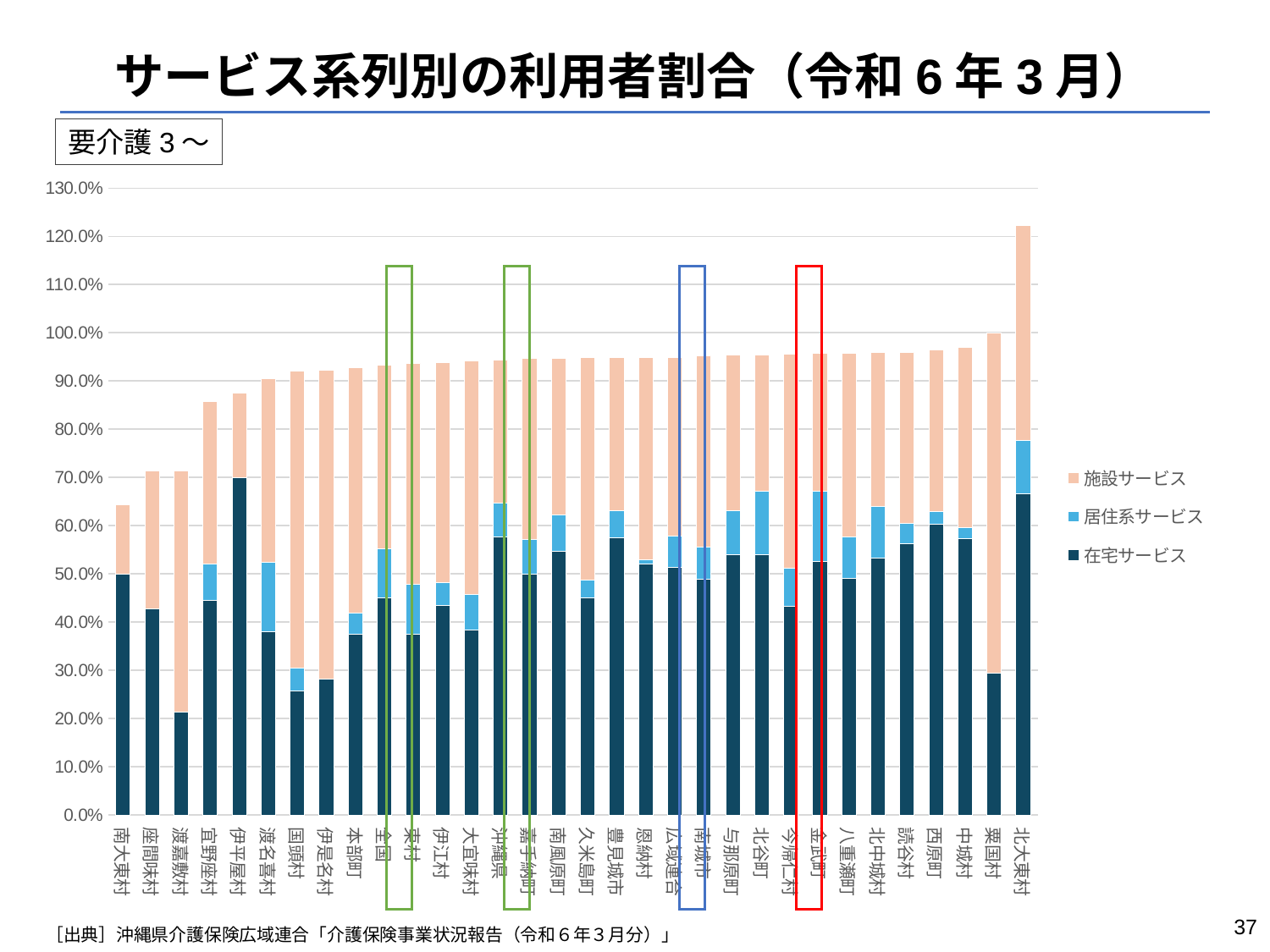

# サービス系列別の利用者割合（令和6年3月）
要介護3～

### Chart

| Category | 在宅サービス | 居住系サービス | 施設サービス |
|---|---|---|---|
| 南大東村 | 0.5 | 0.0 | 0.14285714285714285 |
| 座間味村 | 0.42857142857142855 | 0.0 | 0.2857142857142857 |
| 渡嘉敷村 | 0.21428571428571427 | 0.0 | 0.5 |
| 宜野座村 | 0.44537815126050423 | 0.07563025210084033 | 0.33613445378151263 |
| 伊平屋村 | 0.7 | 0.0 | 0.175 |
| 渡名喜村 | 0.38095238095238093 | 0.14285714285714285 | 0.38095238095238093 |
| 国頭村 | 0.2582781456953642 | 0.046357615894039736 | 0.6158940397350994 |
| 伊是名村 | 0.28205128205128205 | 0.0 | 0.6410256410256411 |
| 本部町 | 0.3746556473829201 | 0.0440771349862259 | 0.509641873278237 |
| 全国 | 0.4507915185609541 | 0.10226293208739733 | 0.3795308452848112 |
| 東村 | 0.375 | 0.10416666666666667 | 0.4583333333333333 |
| 伊江村 | 0.43537414965986393 | 0.047619047619047616 | 0.4557823129251701 |
| 大宜味村 | 0.38333333333333336 | 0.075 | 0.48333333333333334 |
| 沖縄県 | 0.5765112770889289 | 0.0701644652121123 | 0.2970307958350197 |
| 嘉手納町 | 0.5 | 0.07251908396946564 | 0.37404580152671757 |
| 南風原町 | 0.546572934973638 | 0.07557117750439367 | 0.3251318101933216 |
| 久米島町 | 0.4512820512820513 | 0.035897435897435895 | 0.46153846153846156 |
| 豊見城市 | 0.5747241725175527 | 0.05616850551654965 | 0.31795386158475425 |
| 恩納村 | 0.5205479452054794 | 0.0091324200913242 | 0.4200913242009132 |
| 広域連合 | 0.5137369316800389 | 0.06479455385363482 | 0.3713834184293703 |
| 南城市 | 0.4889112903225806 | 0.06653225806451613 | 0.3971774193548387 |
| 与那原町 | 0.5394736842105263 | 0.09210526315789473 | 0.3223684210526316 |
| 北谷町 | 0.5405982905982906 | 0.13034188034188035 | 0.2841880341880342 |
| 今帰仁村 | 0.43272727272727274 | 0.08 | 0.44363636363636366 |
| 金武町 | 0.5267175572519084 | 0.1450381679389313 | 0.2862595419847328 |
| 八重瀬町 | 0.4909090909090909 | 0.08545454545454545 | 0.38181818181818183 |
| 北中城村 | 0.5335570469798657 | 0.10738255033557047 | 0.3187919463087248 |
| 読谷村 | 0.5634920634920635 | 0.042328042328042326 | 0.3544973544973545 |
| 西原町 | 0.6030927835051546 | 0.02577319587628866 | 0.33676975945017185 |
| 中城村 | 0.5741758241758241 | 0.02197802197802198 | 0.37362637362637363 |
| 粟国村 | 0.29411764705882354 | 0.0 | 0.7058823529411765 |
| 北大東村 | 0.6666666666666666 | 0.1111111111111111 | 0.4444444444444444 |

37
［出典］沖縄県介護保険広域連合「介護保険事業状況報告（令和６年３月分）」